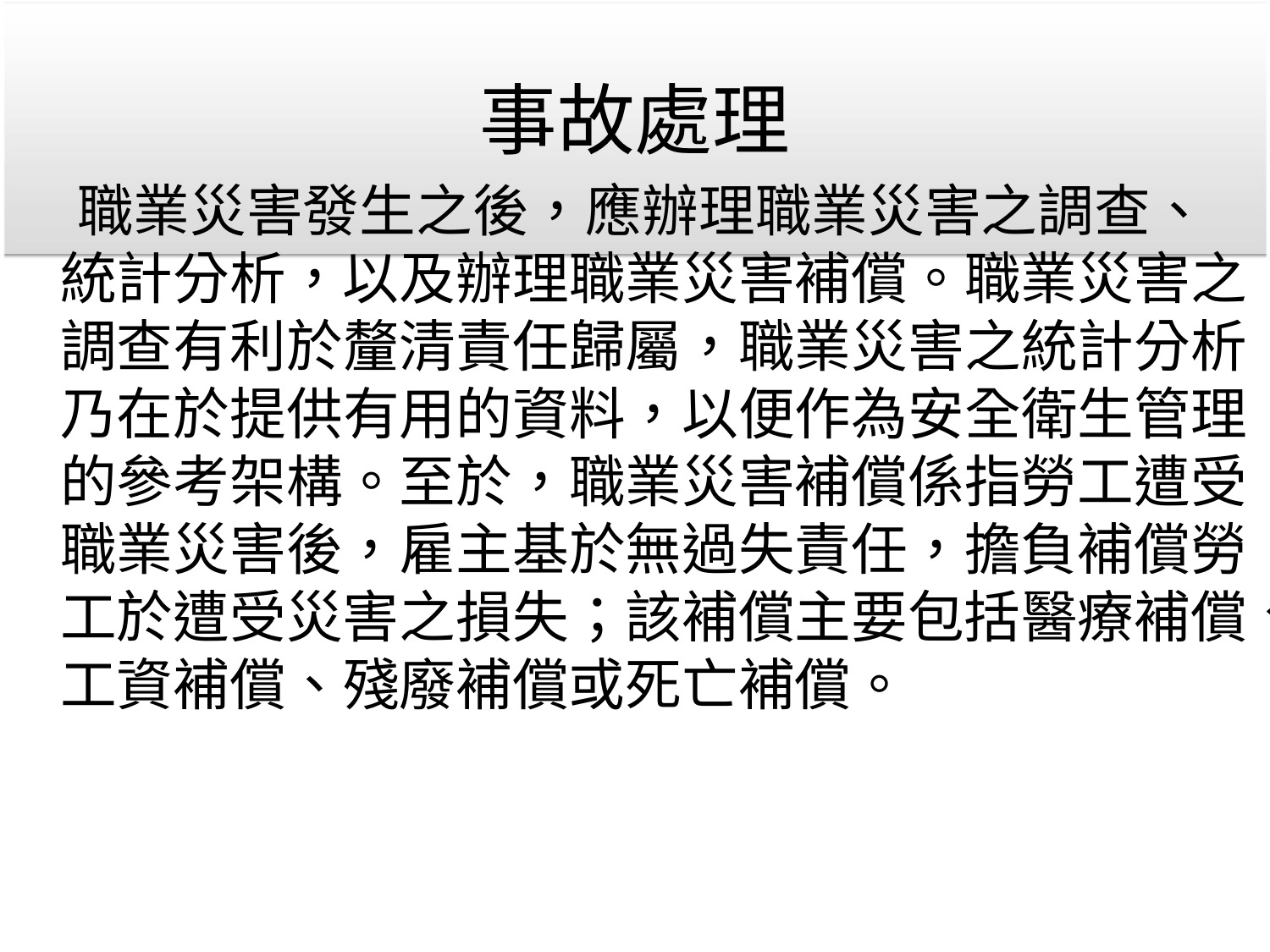

# 事故處理
    職業災害發生之後，應辦理職業災害之調查、統計分析，以及辦理職業災害補償。職業災害之調查有利於釐清責任歸屬，職業災害之統計分析乃在於提供有用的資料，以便作為安全衛生管理的參考架構。至於，職業災害補償係指勞工遭受職業災害後，雇主基於無過失責任，擔負補償勞工於遭受災害之損失；該補償主要包括醫療補償、工資補償、殘廢補償或死亡補償。